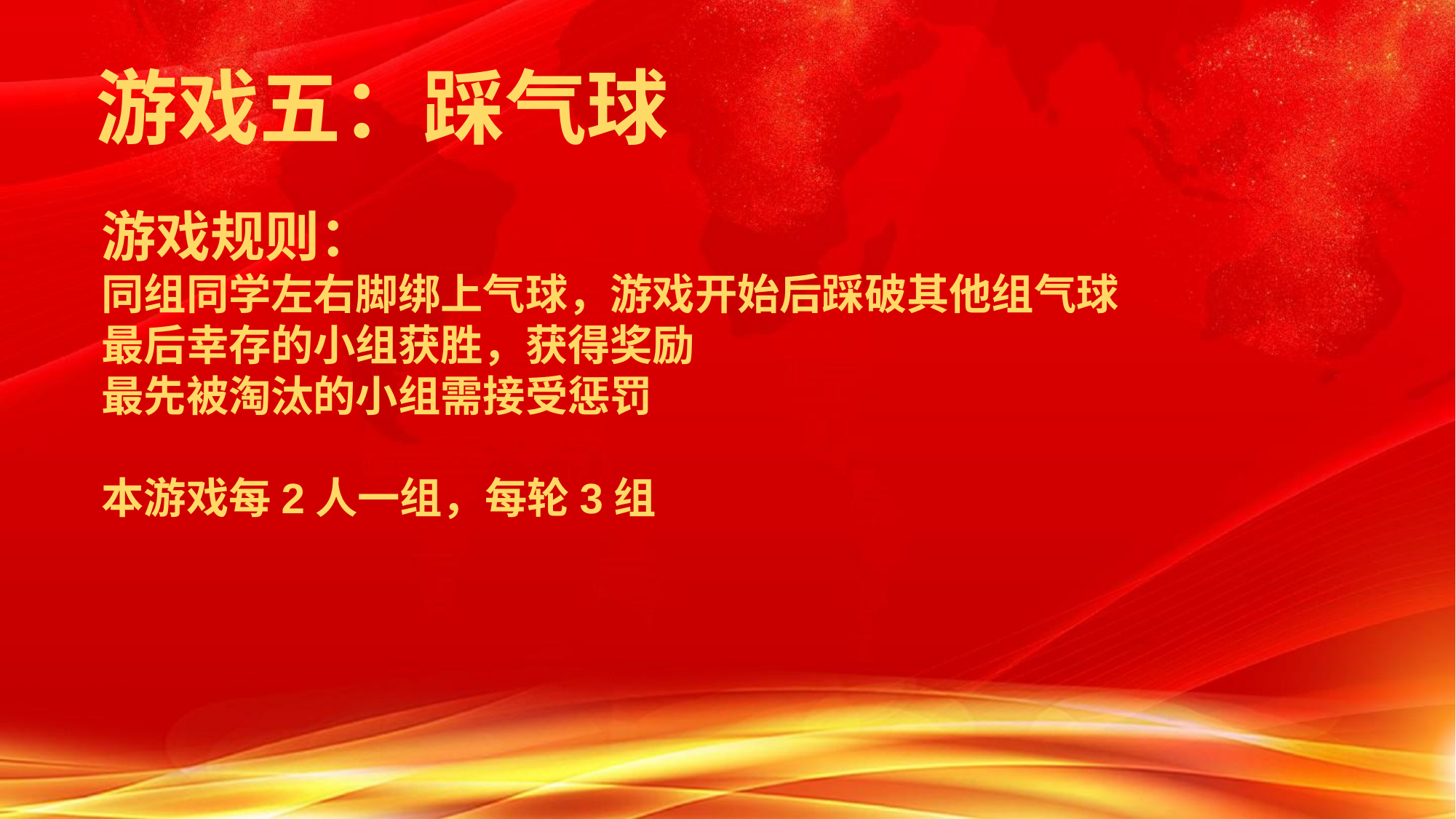

游戏五：踩气球
游戏规则：
同组同学左右脚绑上气球，游戏开始后踩破其他组气球
最后幸存的小组获胜，获得奖励
最先被淘汰的小组需接受惩罚

本游戏每2人一组，每轮3组